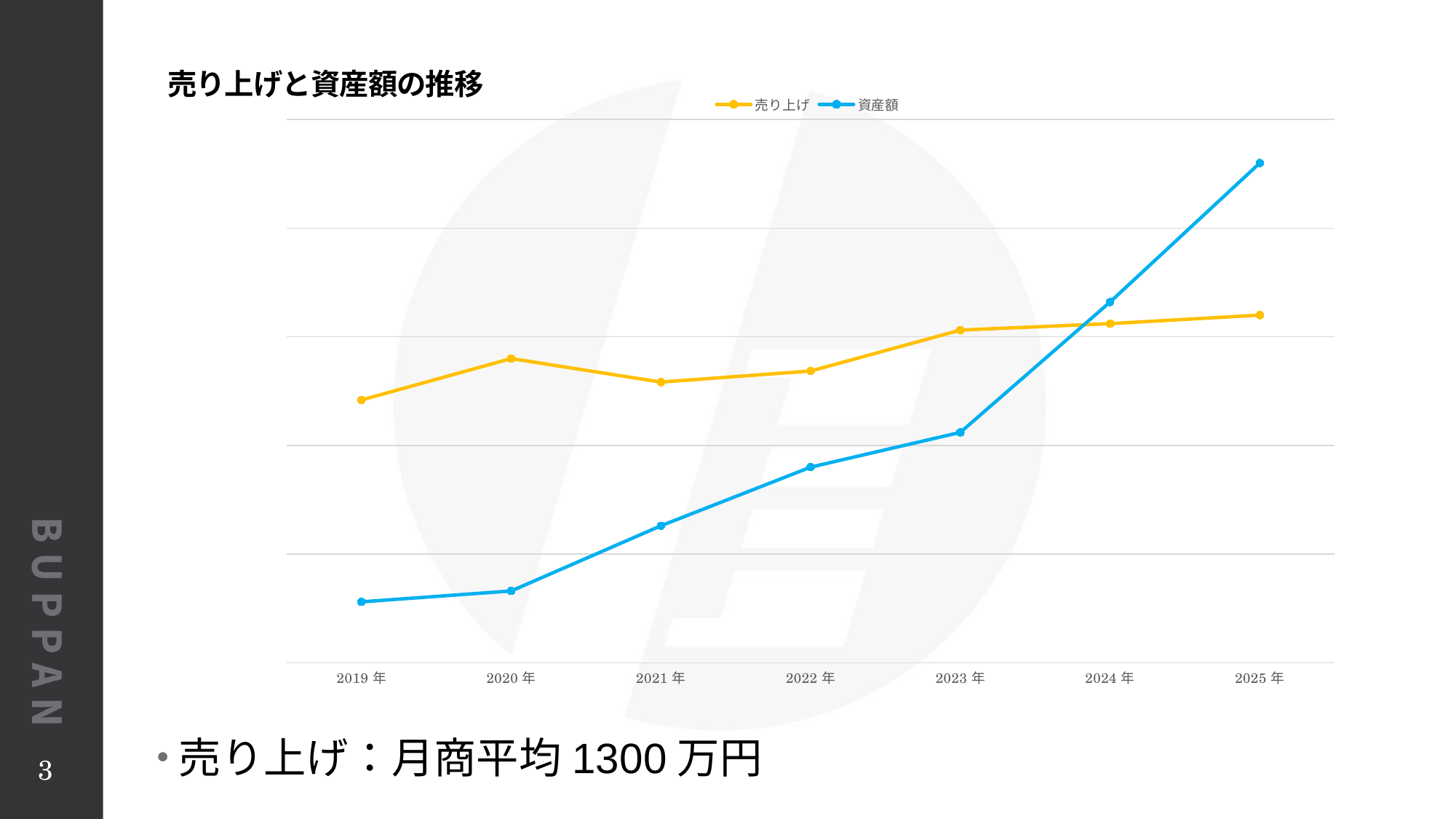

売り上げと資産額の推移

### Chart

| Category | 売り上げ | 資産額 |
|---|---|---|
| 2019年 | 120911806.0 | 28000000.0 |
| 2020年 | 140000000.0 | 33000000.0 |
| 2021年 | 129167693.0 | 63000000.0 |
| 2022年 | 134257139.0 | 90000000.0 |
| 2023年 | 153093470.0 | 106000000.0 |
| 2024年 | 156076653.0 | 166000000.0 |
| 2025年 | 160000000.0 | 230000000.0 |
#

売り上げ：月商平均1300万円
3